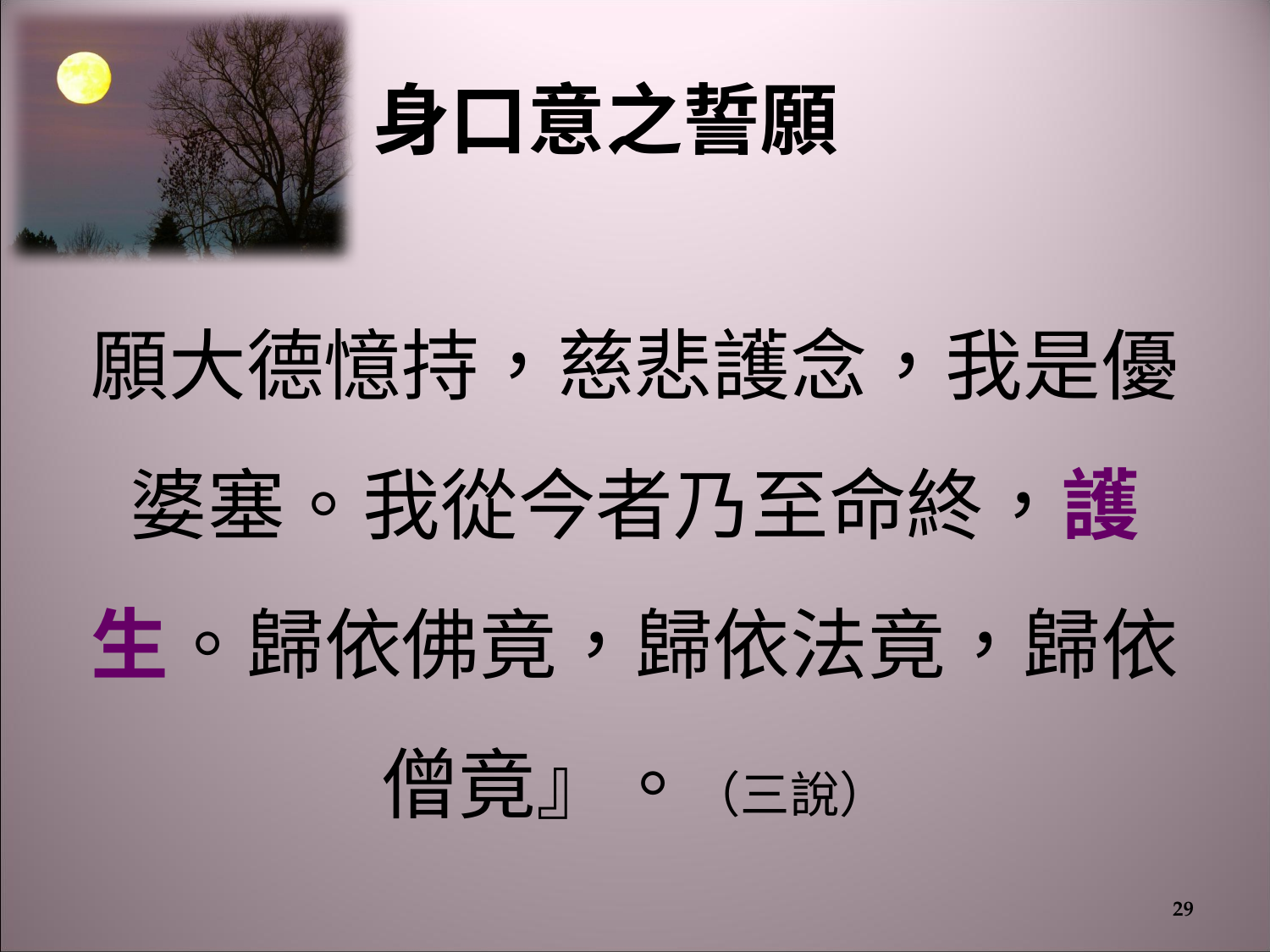

# 身口意之誓願
願大德憶持，慈悲護念，我是優婆塞。我從今者乃至命終，護生。歸依佛竟，歸依法竟，歸依僧竟』。（三說）

29